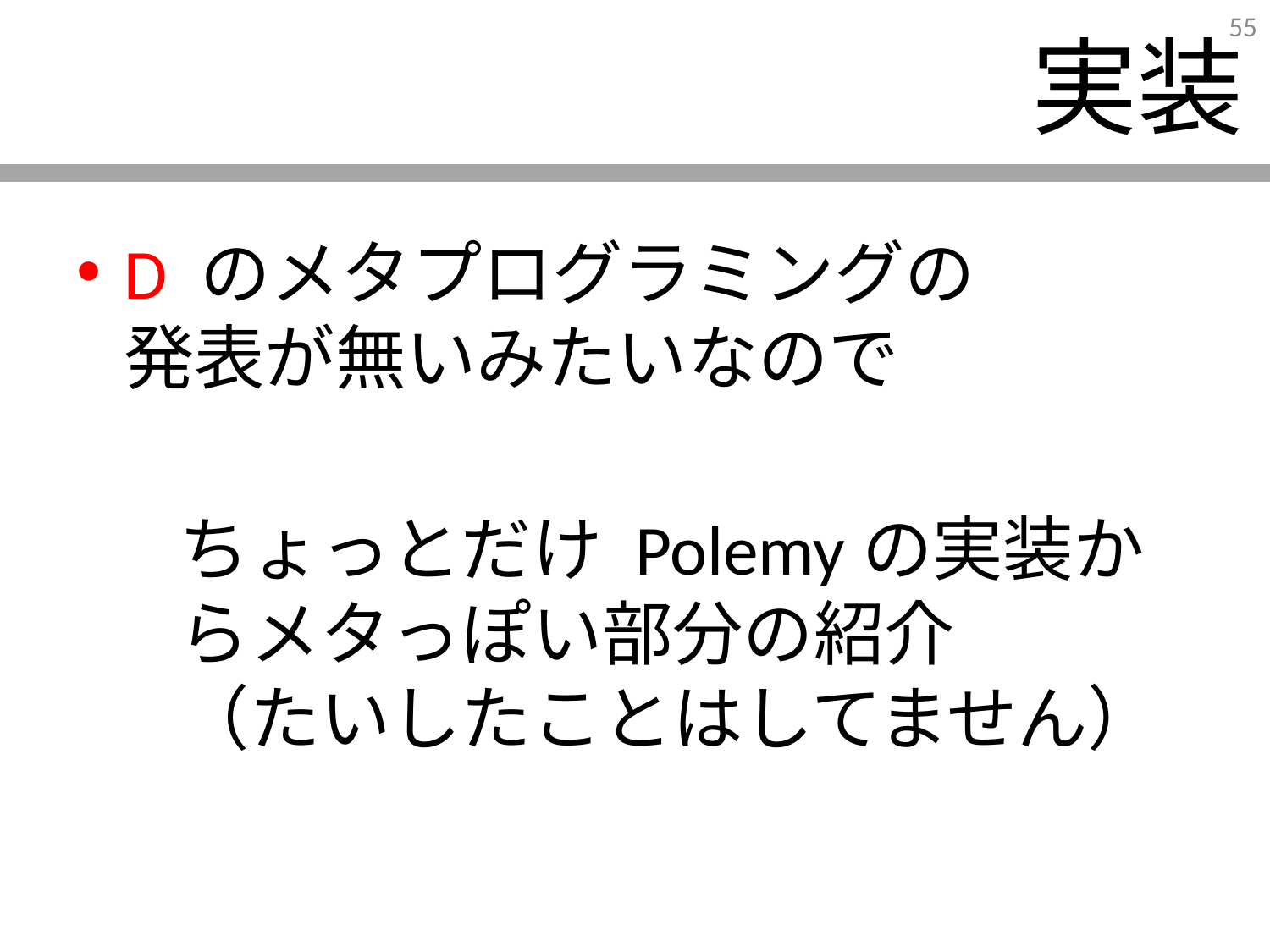

# 実装
D のメタプログラミングの
発表が無いみたいなので

	ちょっとだけ Polemyの実装からメタっぽい部分の紹介
（たいしたことはしてません）